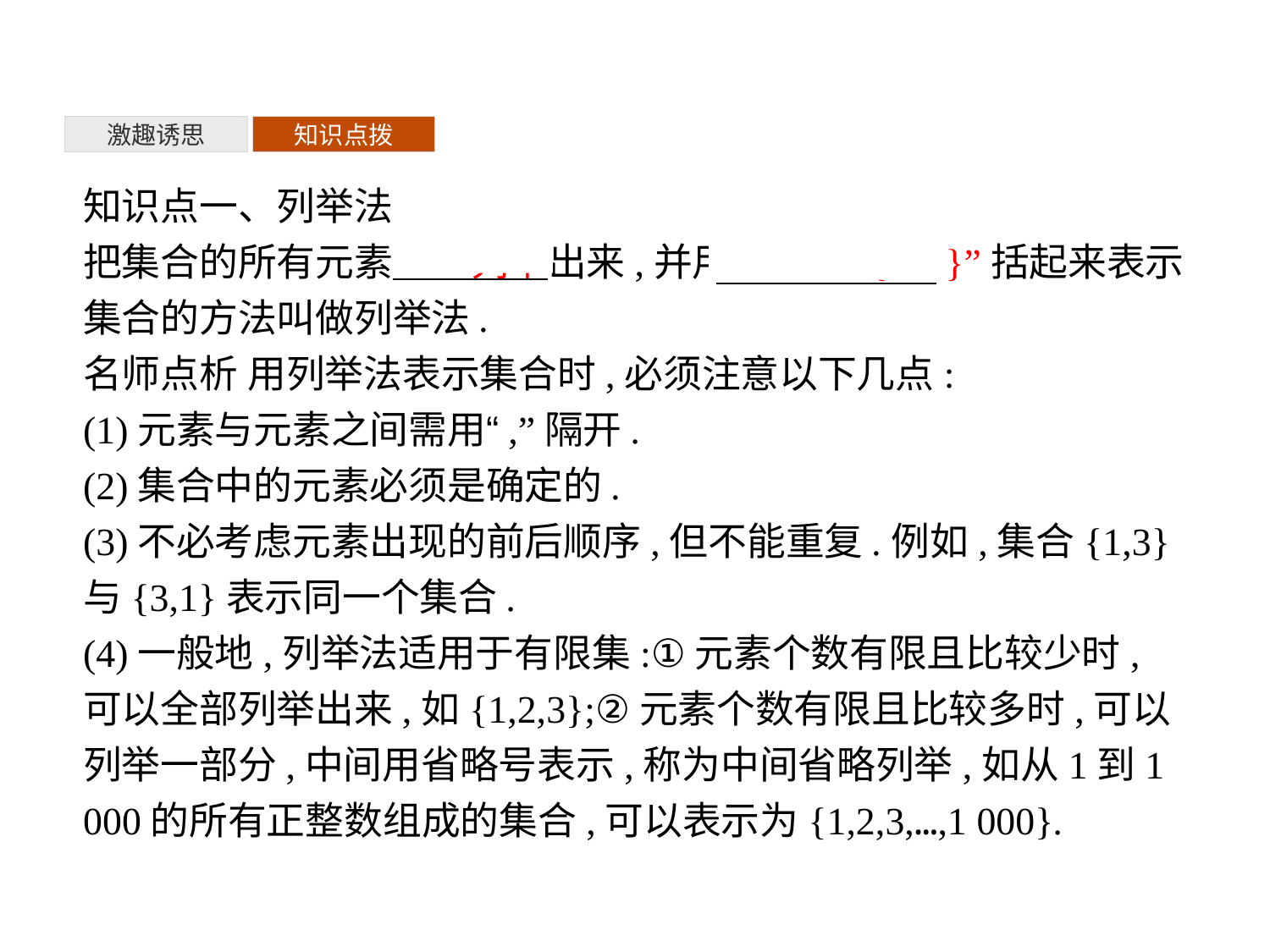

激趣诱思
知识点拨
知识点一、列举法
把集合的所有元素一一列举出来,并用花括号“{　}”括起来表示集合的方法叫做列举法.
名师点析 用列举法表示集合时,必须注意以下几点:
(1)元素与元素之间需用“,”隔开.
(2)集合中的元素必须是确定的.
(3)不必考虑元素出现的前后顺序,但不能重复.例如,集合{1,3}与{3,1}表示同一个集合.
(4)一般地,列举法适用于有限集:①元素个数有限且比较少时,可以全部列举出来,如{1,2,3};②元素个数有限且比较多时,可以列举一部分,中间用省略号表示,称为中间省略列举,如从1到1 000的所有正整数组成的集合,可以表示为{1,2,3,…,1 000}.